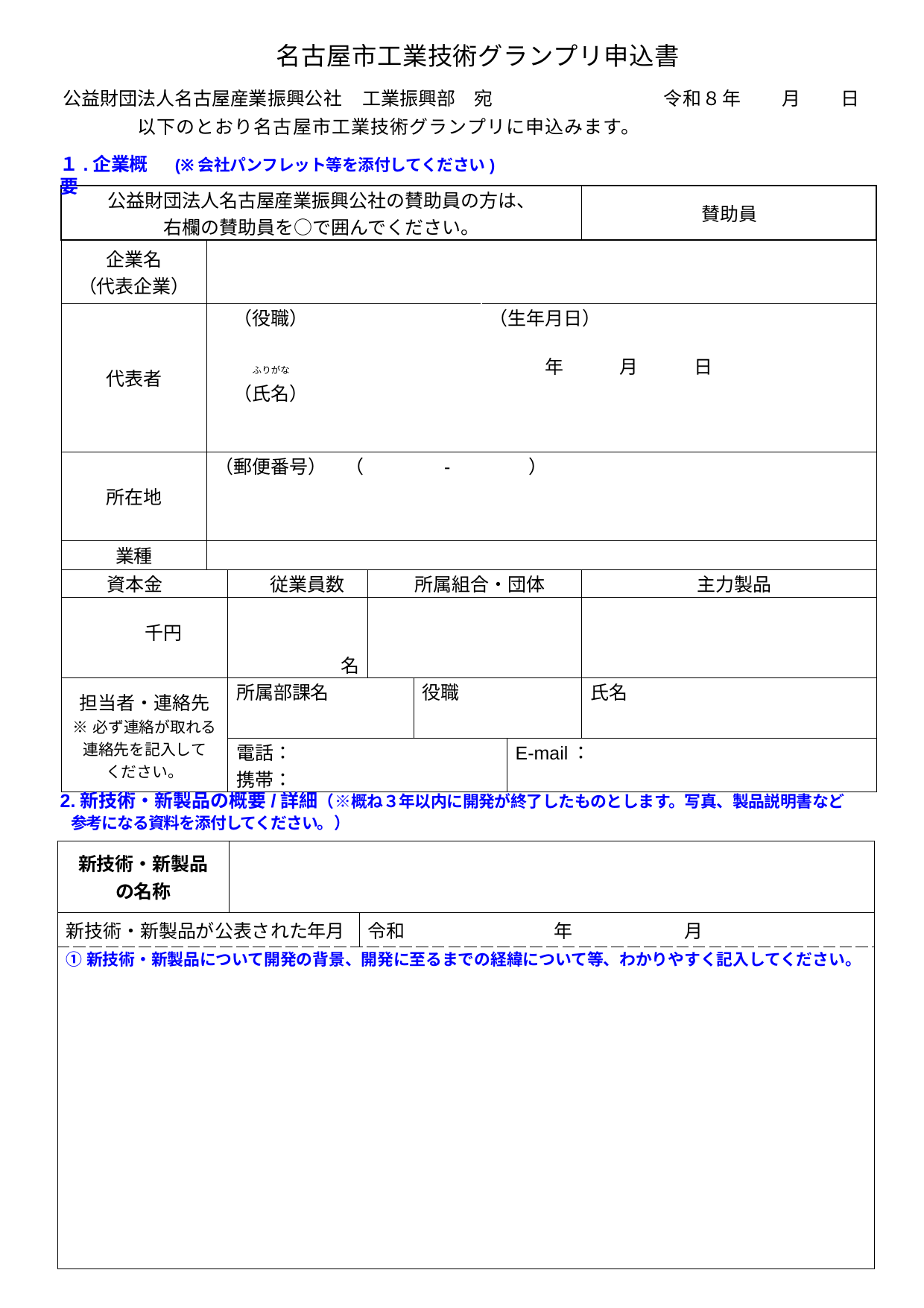

名古屋市工業技術グランプリ申込書
公益財団法人名古屋産業振興公社	工業振興部	宛
以下のとおり名古屋市工業技術グランプリに申込みます。
令和８年　　月　　日
１.企業概要
(※会社パンフレット等を添付してください)
| 公益財団法人名古屋産業振興公社の賛助員の方は、 右欄の賛助員を○で囲んでください。 |  |  |  |  |  |  | 賛助員 |
| --- | --- | --- | --- | --- | --- | --- | --- |
| 企業名 （代表企業） |  |  |  |  |  |  |  |
| 代表者 | （役職）   　ふりがな （氏名） |  |  |  | （生年月日）   　　　年　　　月　　　日 |  |  |
| 所在地 | （郵便番号）　（　　　　-　　　　） |  |  |  |  |  |  |
| 業種 |  |  |  |  |  |  |  |
| 資本金 |  | 従業員数 | 所属組合・団体 |  |  |  | 主力製品 |
| 千円 |  | 名 |  |  |  |  |  |
| 担当者・連絡先 ※必ず連絡が取れる 連絡先を記入して ください。 |  | 所属部課名 |  | 役職 |  |  | 氏名 |
|  |  | 電話： 携帯： |  |  | E-mail： | E-mail： |  |
2.新技術・新製品の概要/詳細（※概ね３年以内に開発が終了したものとします。写真、製品説明書など参考になる資料を添付してください。）
| 新技術・新製品 の名称 |  |  |
| --- | --- | --- |
| 新技術・新製品が公表された年月 |  | 令和　　　　　　　　年　　　　　　月 |
| ①新技術・新製品について開発の背景、開発に至るまでの経緯について等、わかりやすく記入してください。 |  |  |